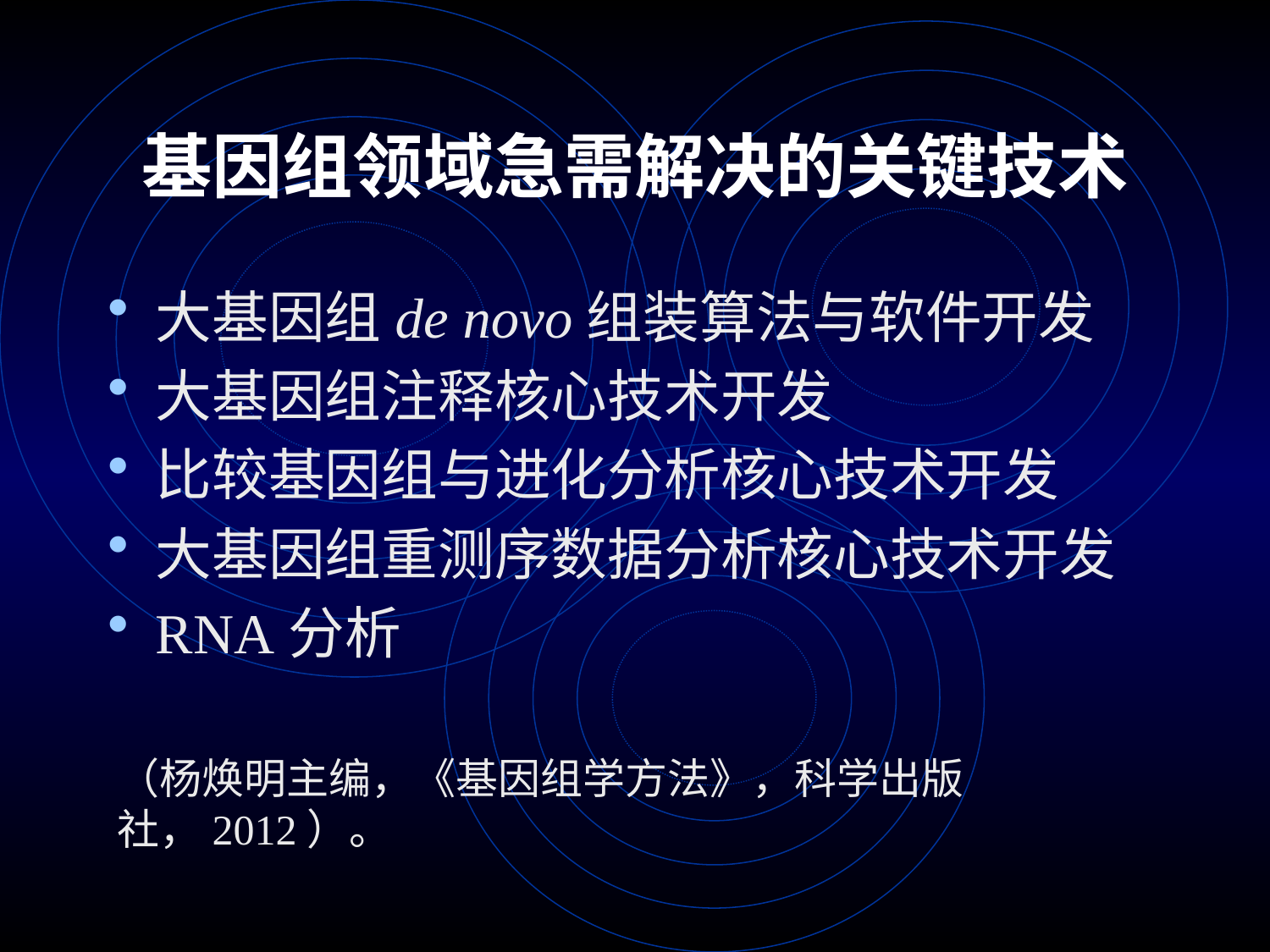

# 基因组领域急需解决的关键技术
大基因组de novo组装算法与软件开发
大基因组注释核心技术开发
比较基因组与进化分析核心技术开发
大基因组重测序数据分析核心技术开发
RNA分析
（杨焕明主编，《基因组学方法》，科学出版社，2012）。